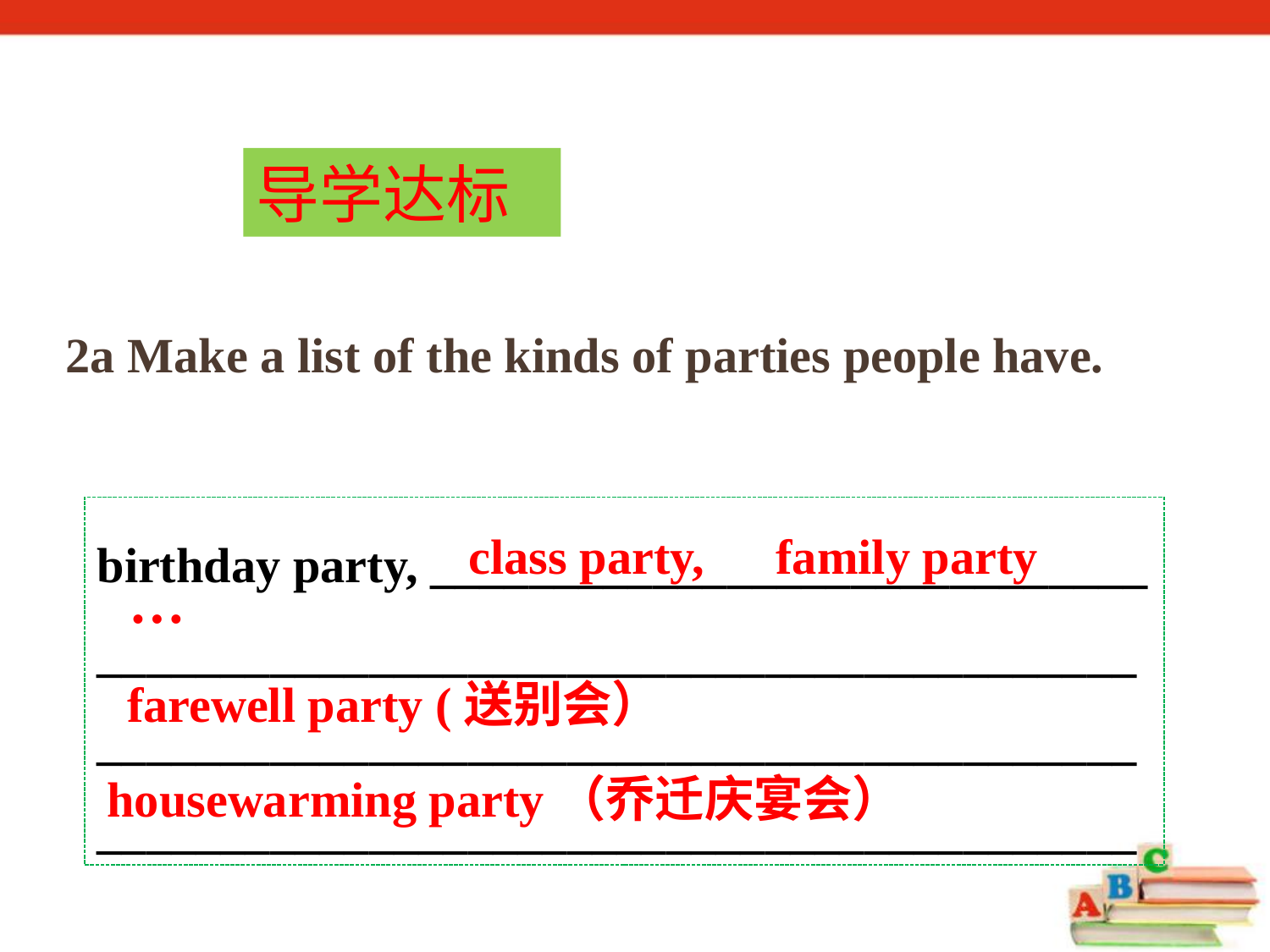

导学达标
2a Make a list of the kinds of parties people have.

birthday party, _____________________________
______________________________________________________________________________________________________________________________
class party,
family party
…
farewell party (送别会）
housewarming party（乔迁庆宴会）